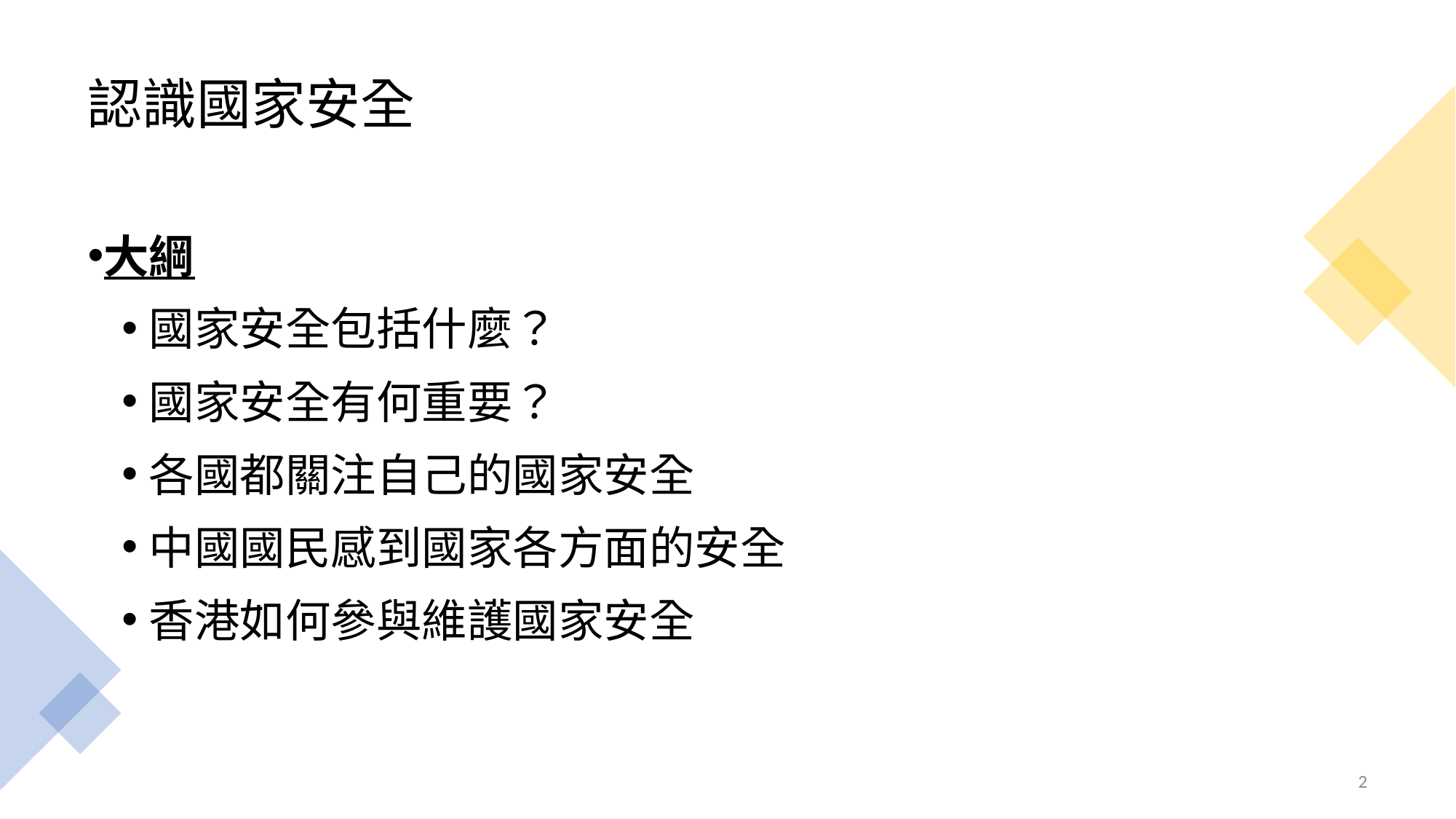

# 認識國家安全

大綱
國家安全包括什麼？
國家安全有何重要？
各國都關注自己的國家安全
中國國民感到國家各方面的安全
香港如何參與維護國家安全

2